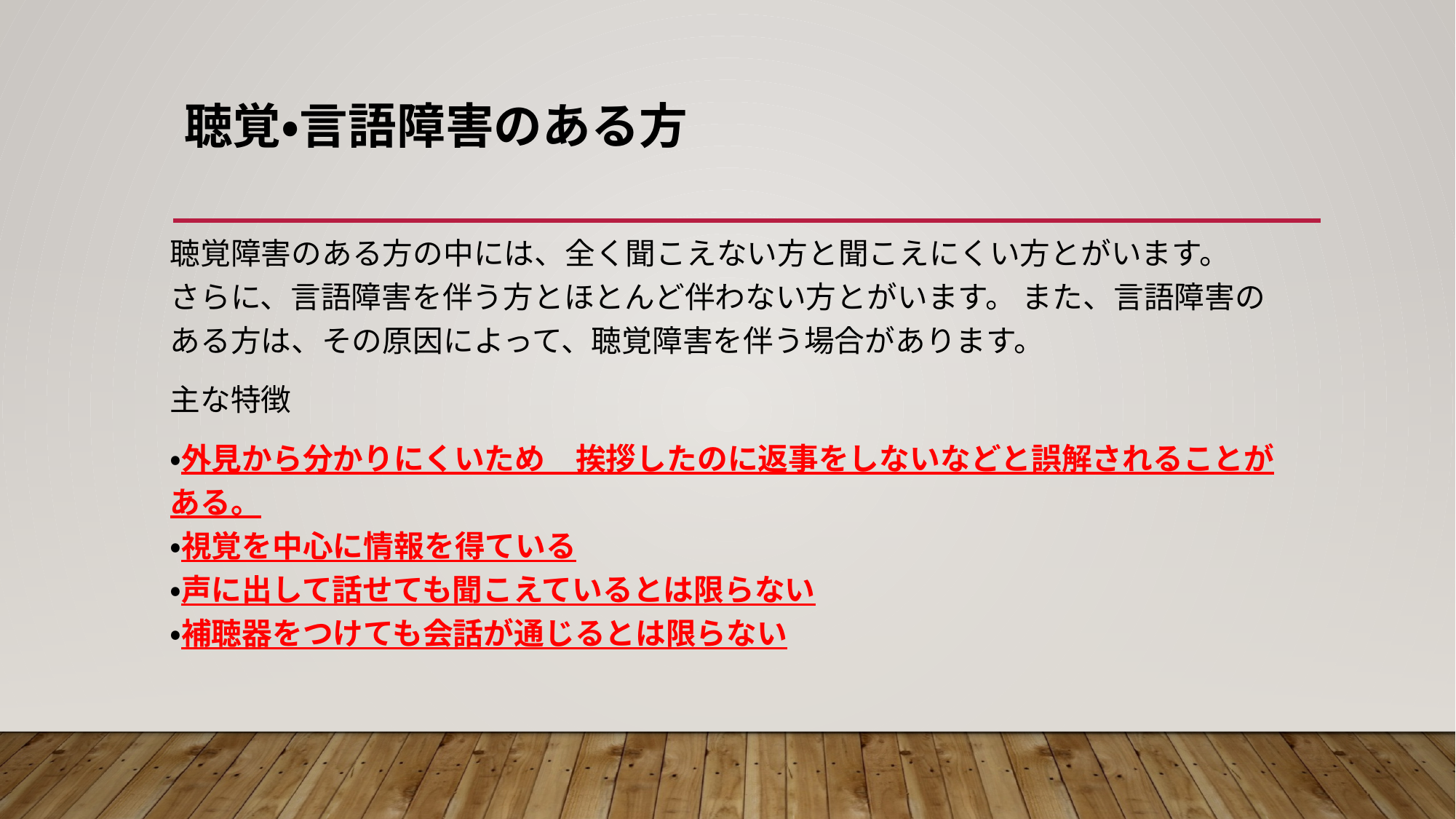

# 聴覚・言語障害のある方
聴覚障害のある方の中には、全く聞こえない方と聞こえにくい方とがいます。 　さらに、言語障害を伴う方とほとんど伴わない方とがいます。 また、言語障害のある方は、その原因によって、聴覚障害を伴う場合があります。
主な特徴
・外見から分かりにくいため　挨拶したのに返事をしないなどと誤解されることがある。
・視覚を中心に情報を得ている
・声に出して話せても聞こえているとは限らない
・補聴器をつけても会話が通じるとは限らない